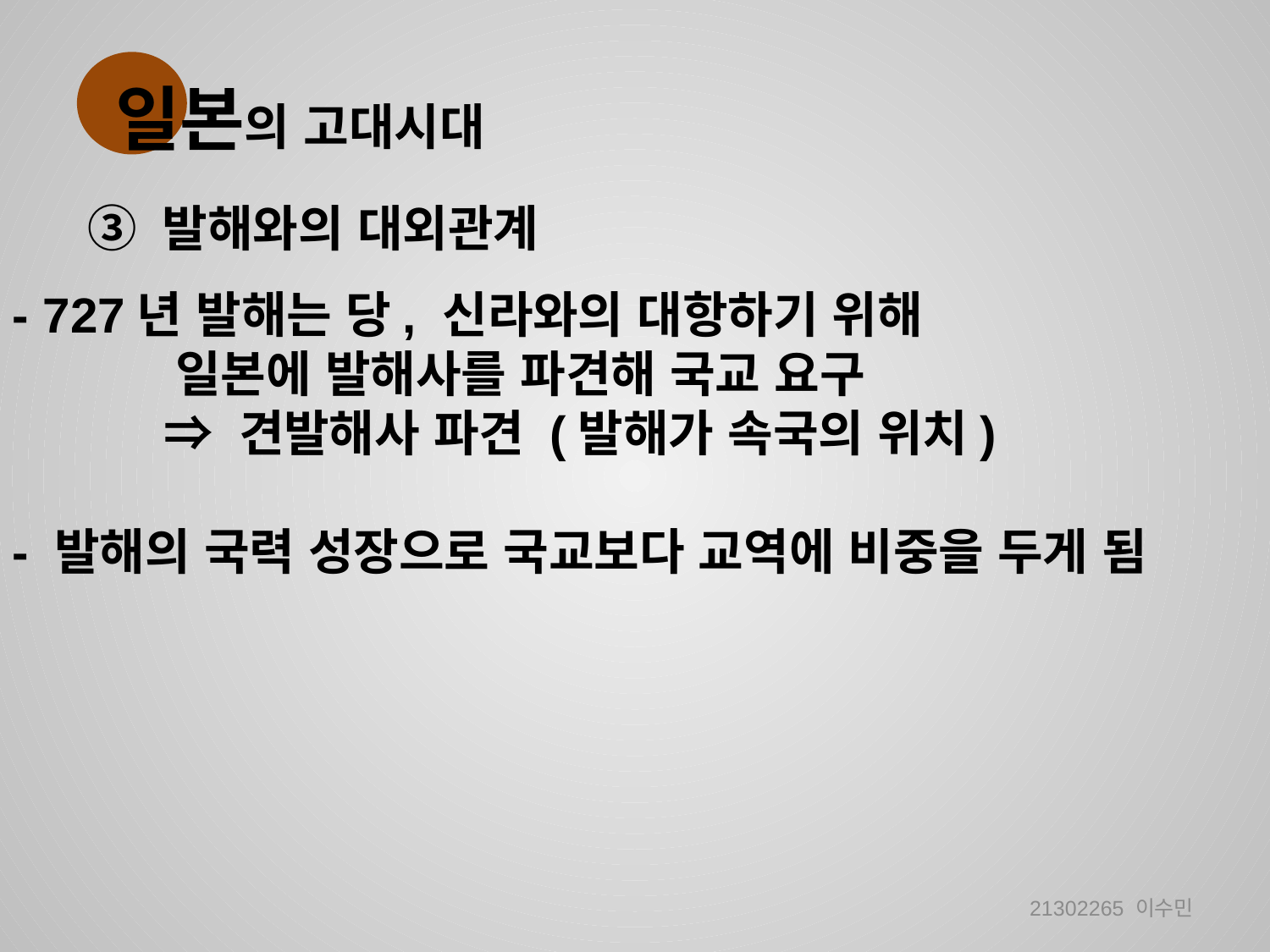

일본의 고대시대
③ 발해와의 대외관계
- 727년 발해는 당, 신라와의 대항하기 위해
           일본에 발해사를 파견해 국교 요구
           ⇒ 견발해사 파견 (발해가 속국의 위치)

- 발해의 국력 성장으로 국교보다 교역에 비중을 두게 됨

21302265 이수민